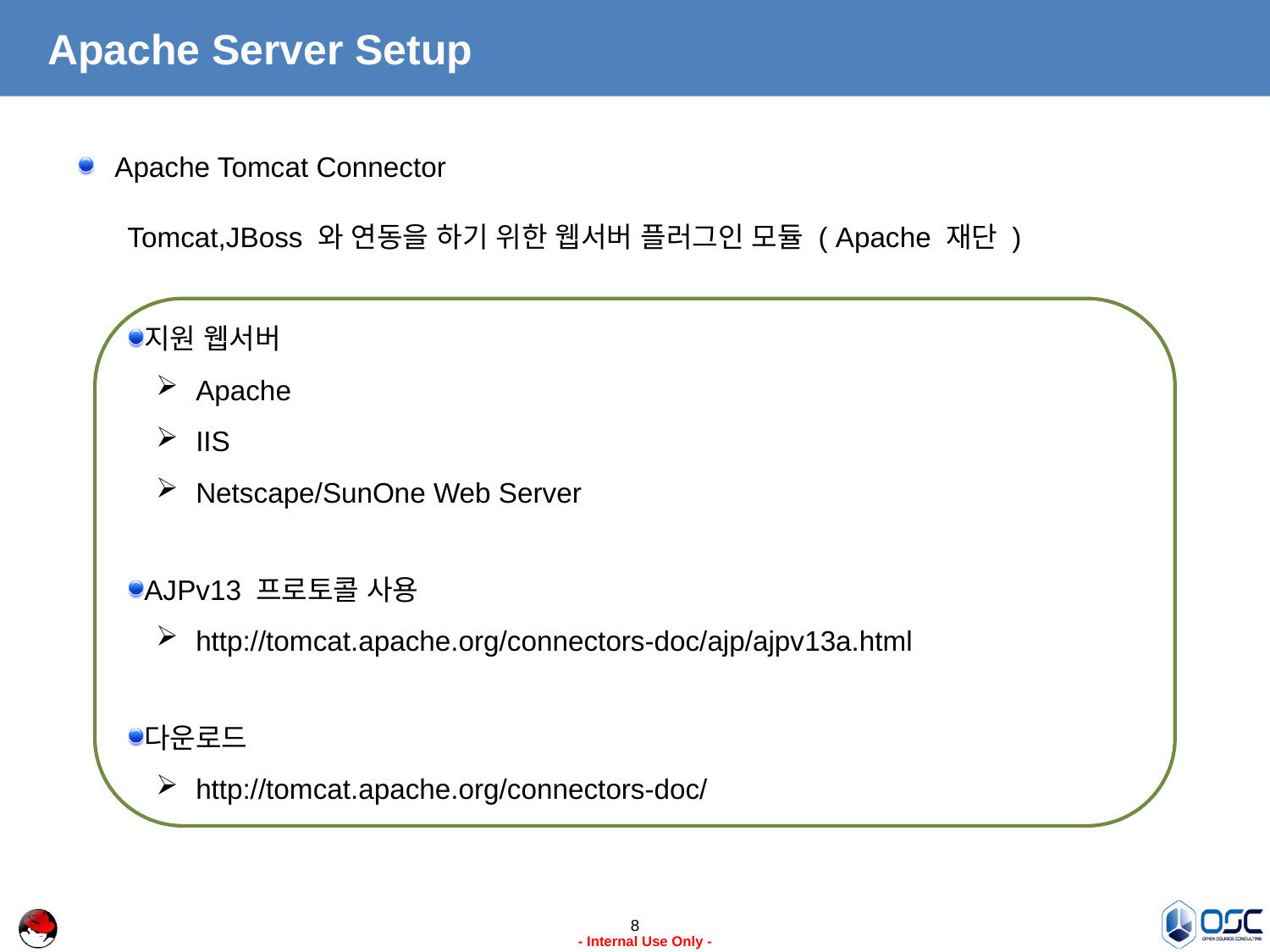

# Apache Server Setup
Apache Tomcat Connector
Tomcat,JBoss 와 연동을 하기 위한 웹서버 플러그인 모듈 ( Apache 재단 )

지원 웹서버
Apache
IIS
Netscape/SunOne Web Server

AJPv13 프로토콜 사용
http://tomcat.apache.org/connectors-doc/ajp/ajpv13a.html

다운로드
http://tomcat.apache.org/connectors-doc/